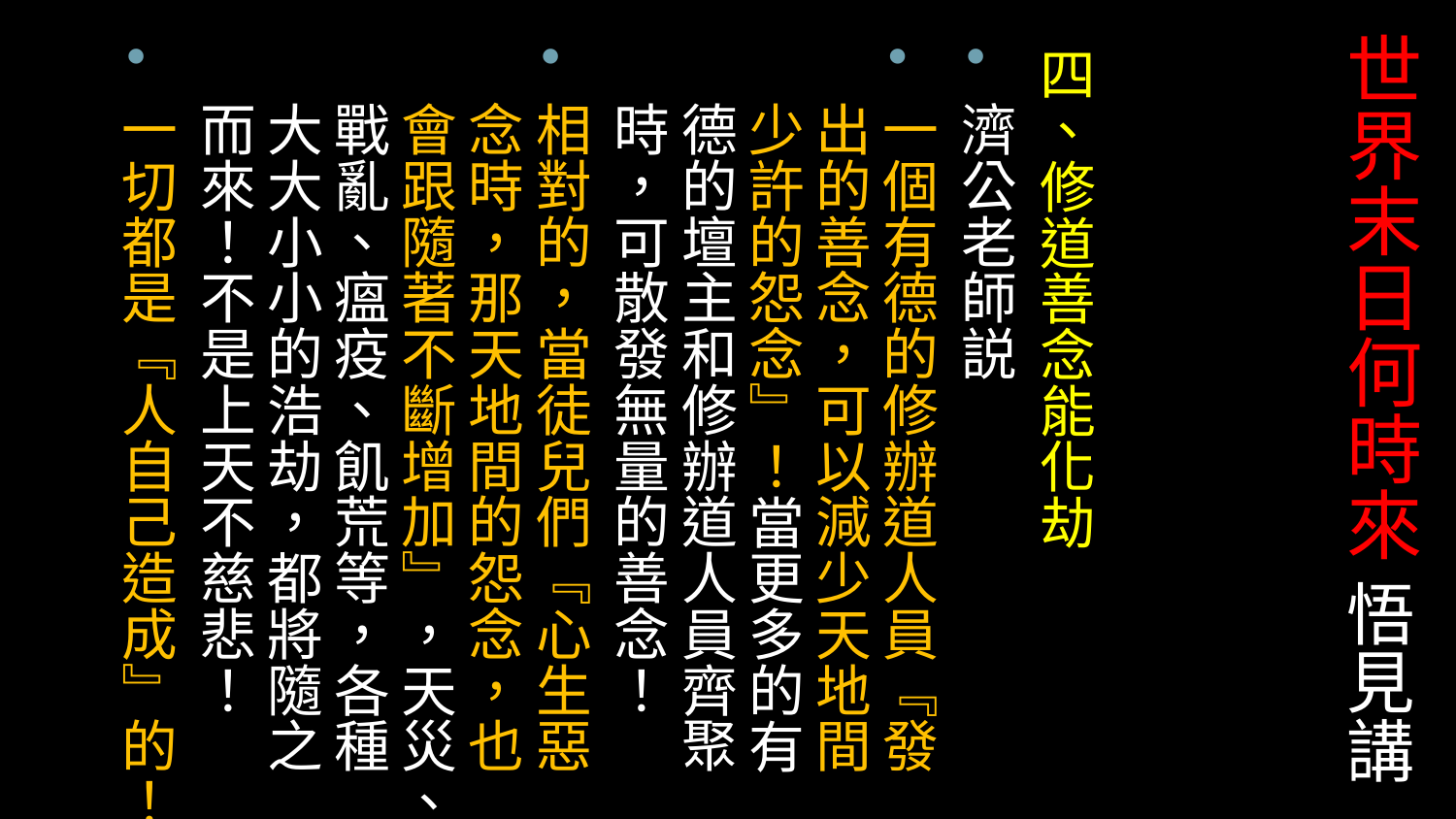

# 世界末日何時來 悟見講
四、修道善念能化劫
濟公老師説
一個有德的修辦道人員『發出的善念，可以減少天地間少許的怨念』！當更多的有德的壇主和修辦道人員齊聚時，可散發無量的善念！
相對的，當徒兒們『心生惡念時，那天地間的怨念，也會跟隨著不斷增加』，天災、戰亂、瘟疫、飢荒等，各種大大小小的浩劫，都將隨之而來！不是上天不慈悲！
一切都是『人自己造成』的！